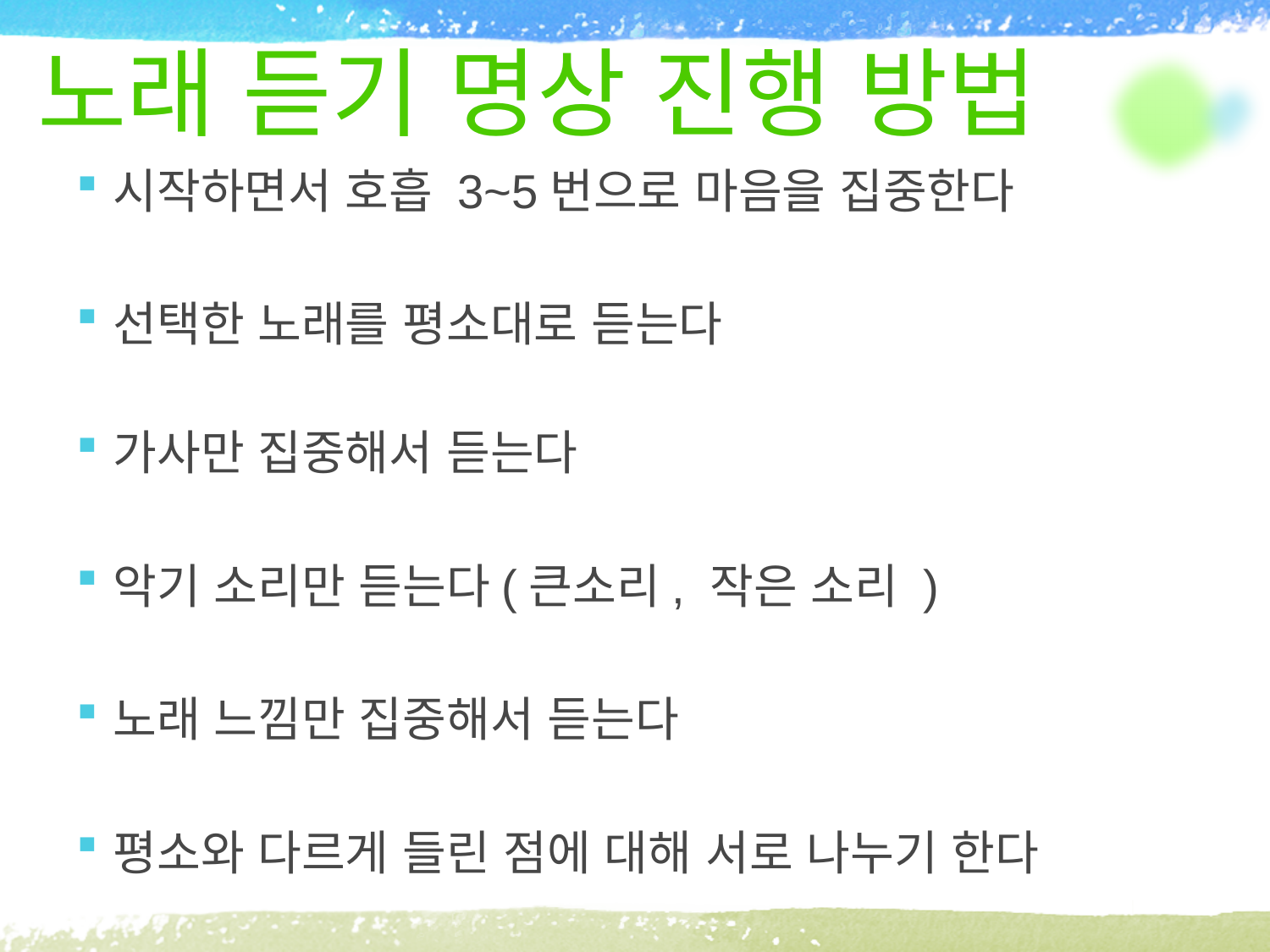

# 노래 듣기 명상 진행 방법
시작하면서 호흡 3~5번으로 마음을 집중한다

선택한 노래를 평소대로 듣는다

가사만 집중해서 듣는다

악기 소리만 듣는다(큰소리, 작은 소리 )

노래 느낌만 집중해서 듣는다

평소와 다르게 들린 점에 대해 서로 나누기 한다